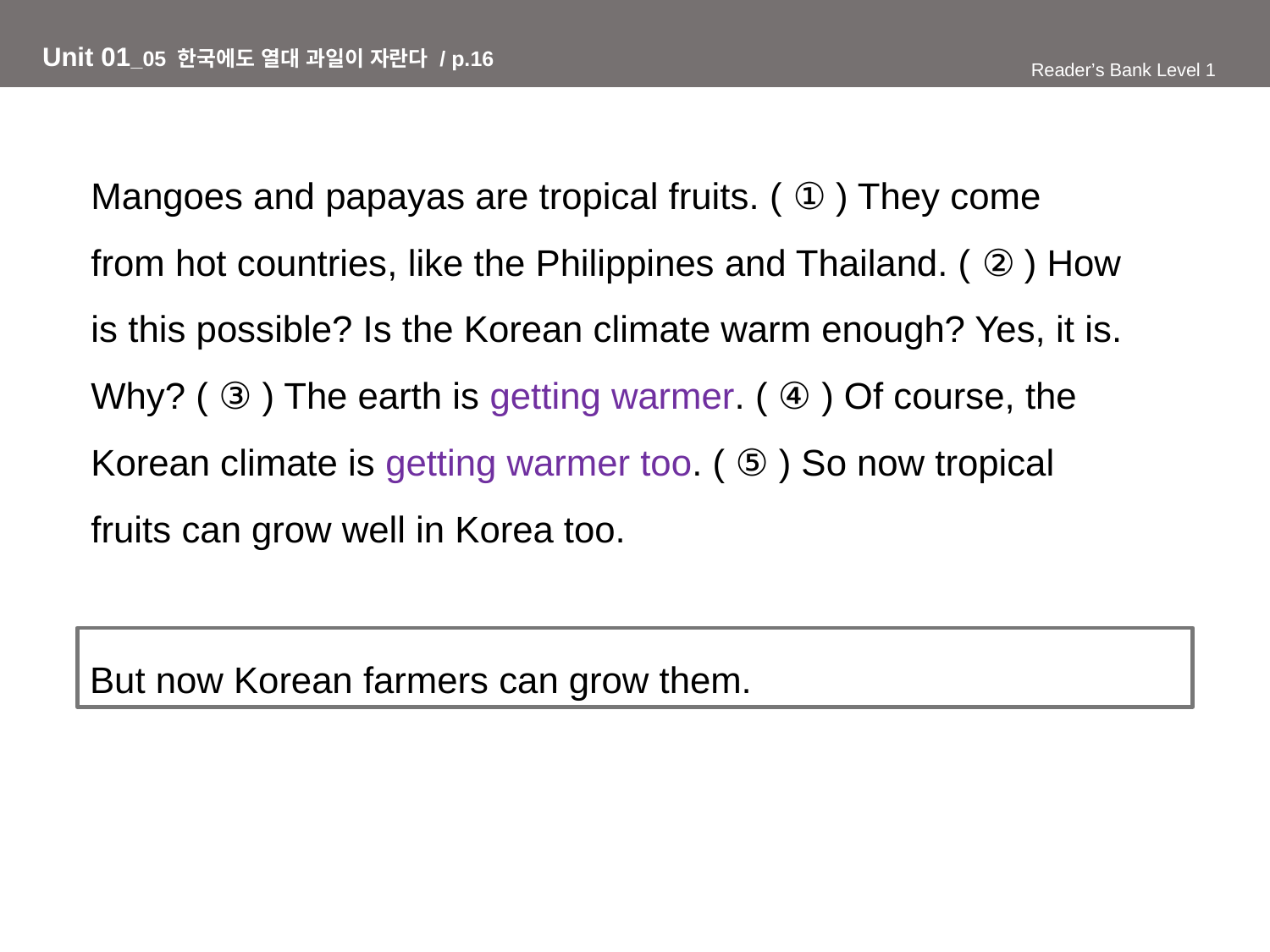

Unit 01_05 한국에도 열대 과일이 자란다 / p.16
Reader’s Bank Level 1

Mangoes and papayas are tropical fruits. ( ① ) They come
from hot countries, like the Philippines and Thailand. ( ② ) How
is this possible? Is the Korean climate warm enough? Yes, it is.
Why? ( ③ ) The earth is getting warmer. ( ④ ) Of course, the
Korean climate is getting warmer too. ( ⑤ ) So now tropical
fruits can grow well in Korea too.

Reader’s Bank Level 1

But now Korean farmers can grow them.